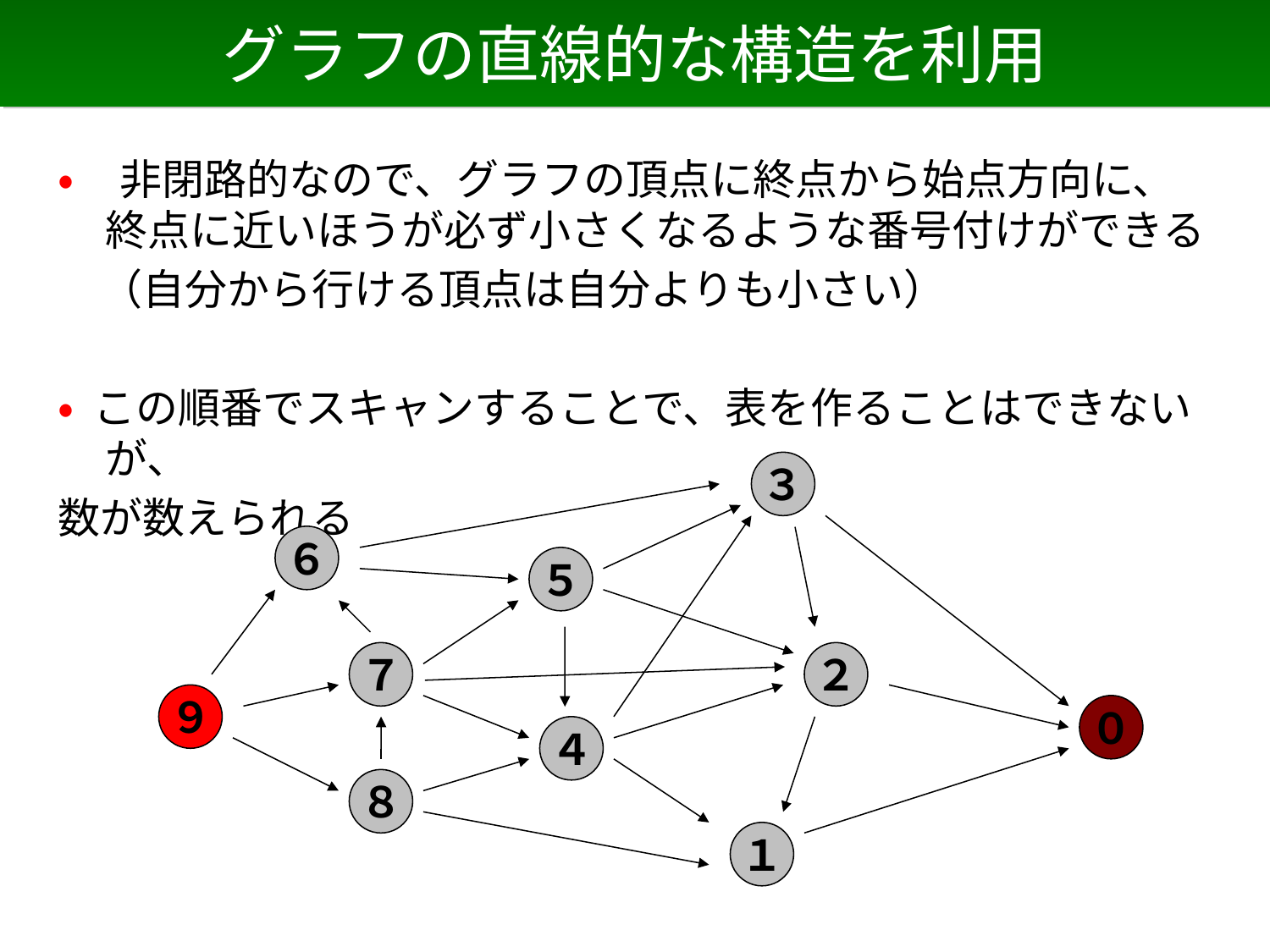

# グラフの直線的な構造を利用
• 非閉路的なので、グラフの頂点に終点から始点方向に、終点に近いほうが必ず小さくなるような番号付けができる
　（自分から行ける頂点は自分よりも小さい）

• この順番でスキャンすることで、表を作ることはできないが、
数が数えられる
３

６

５

７
２

９

０

４

８

１